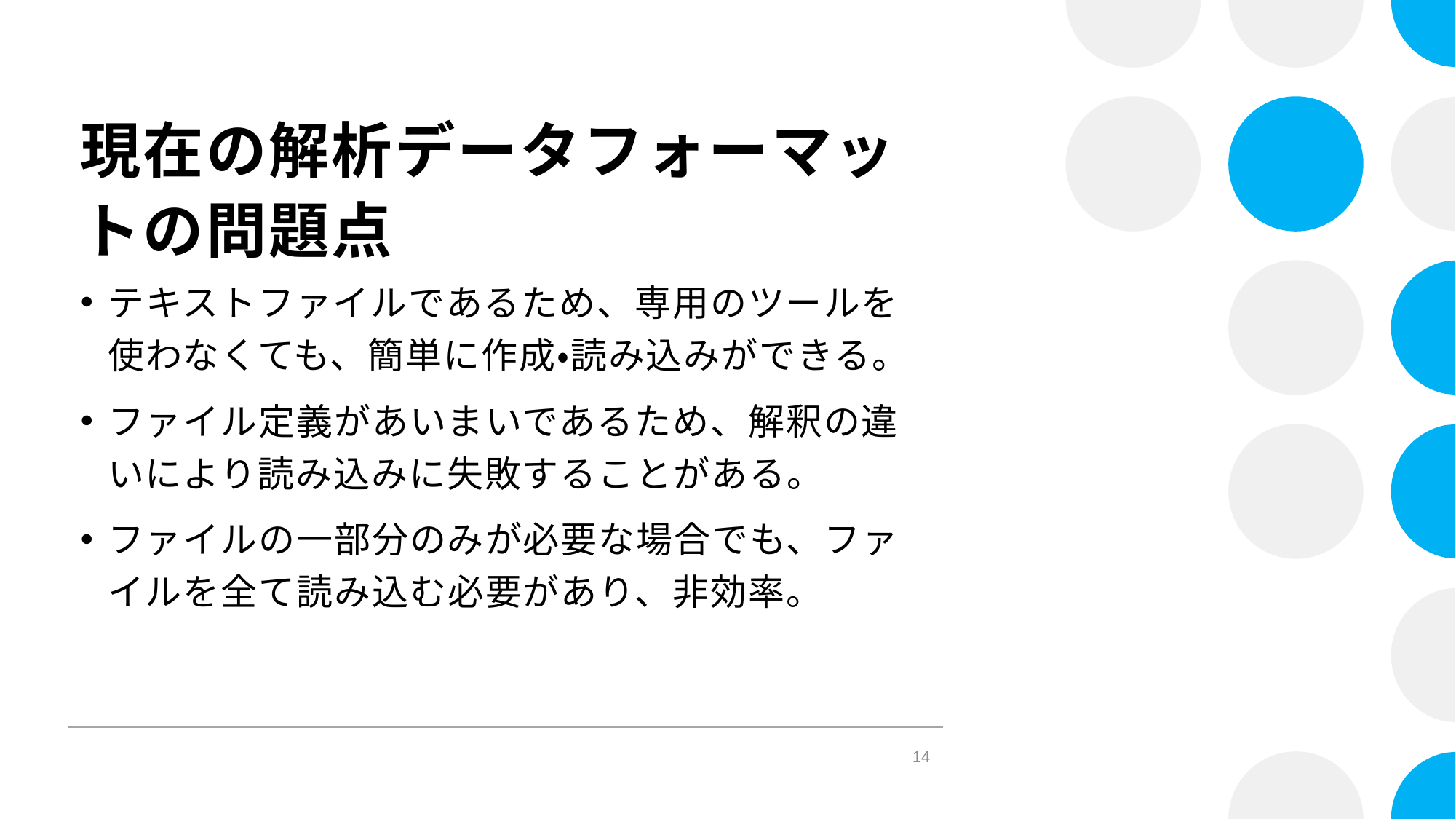

# 現在の解析データフォーマットの問題点
テキストファイルであるため、専用のツールを使わなくても、簡単に作成・読み込みができる。
ファイル定義があいまいであるため、解釈の違いにより読み込みに失敗することがある。
ファイルの一部分のみが必要な場合でも、ファイルを全て読み込む必要があり、非効率。
14